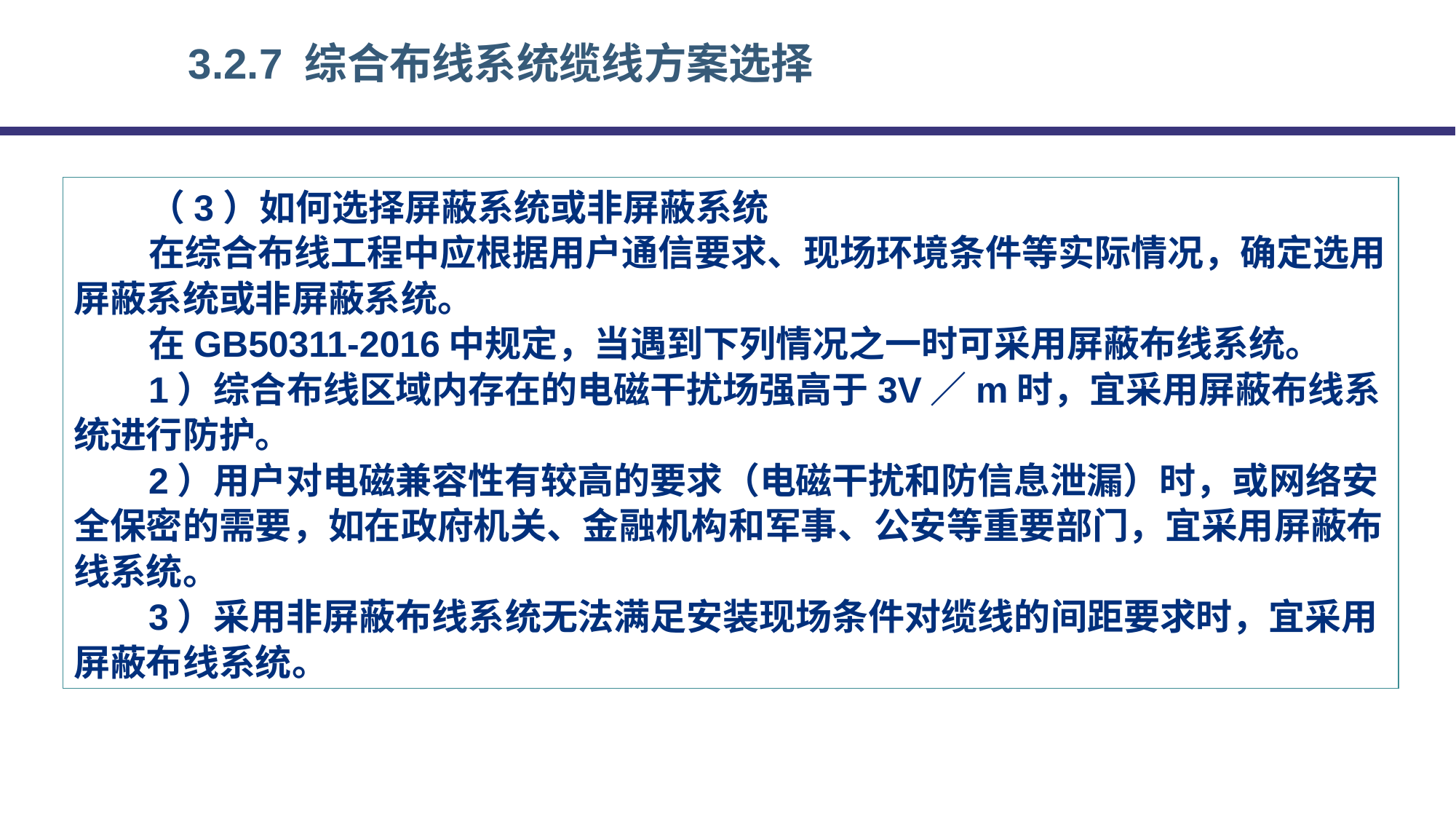

3.2.7 综合布线系统缆线方案选择
（3）如何选择屏蔽系统或非屏蔽系统
在综合布线工程中应根据用户通信要求、现场环境条件等实际情况，确定选用屏蔽系统或非屏蔽系统。
在GB50311-2016中规定，当遇到下列情况之一时可采用屏蔽布线系统。
1）综合布线区域内存在的电磁干扰场强高于3V／m时，宜采用屏蔽布线系统进行防护。
2）用户对电磁兼容性有较高的要求（电磁干扰和防信息泄漏）时，或网络安全保密的需要，如在政府机关、金融机构和军事、公安等重要部门，宜采用屏蔽布线系统。
3）采用非屏蔽布线系统无法满足安装现场条件对缆线的间距要求时，宜采用屏蔽布线系统。